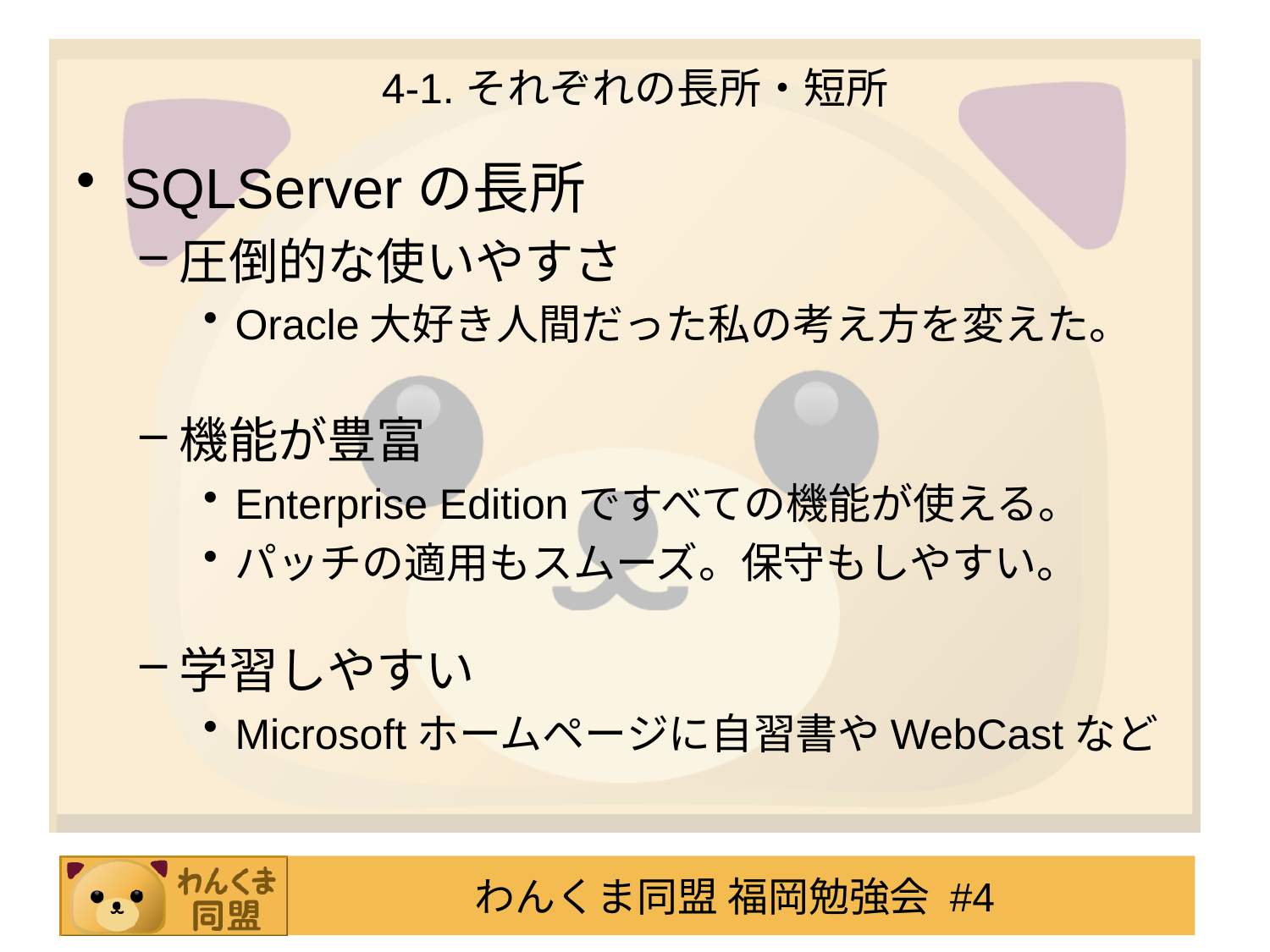

# 4-1.それぞれの長所・短所
SQLServerの長所
圧倒的な使いやすさ
Oracle大好き人間だった私の考え方を変えた。
機能が豊富
Enterprise Editionですべての機能が使える。
パッチの適用もスムーズ。保守もしやすい。
学習しやすい
Microsoftホームページに自習書やWebCastなど